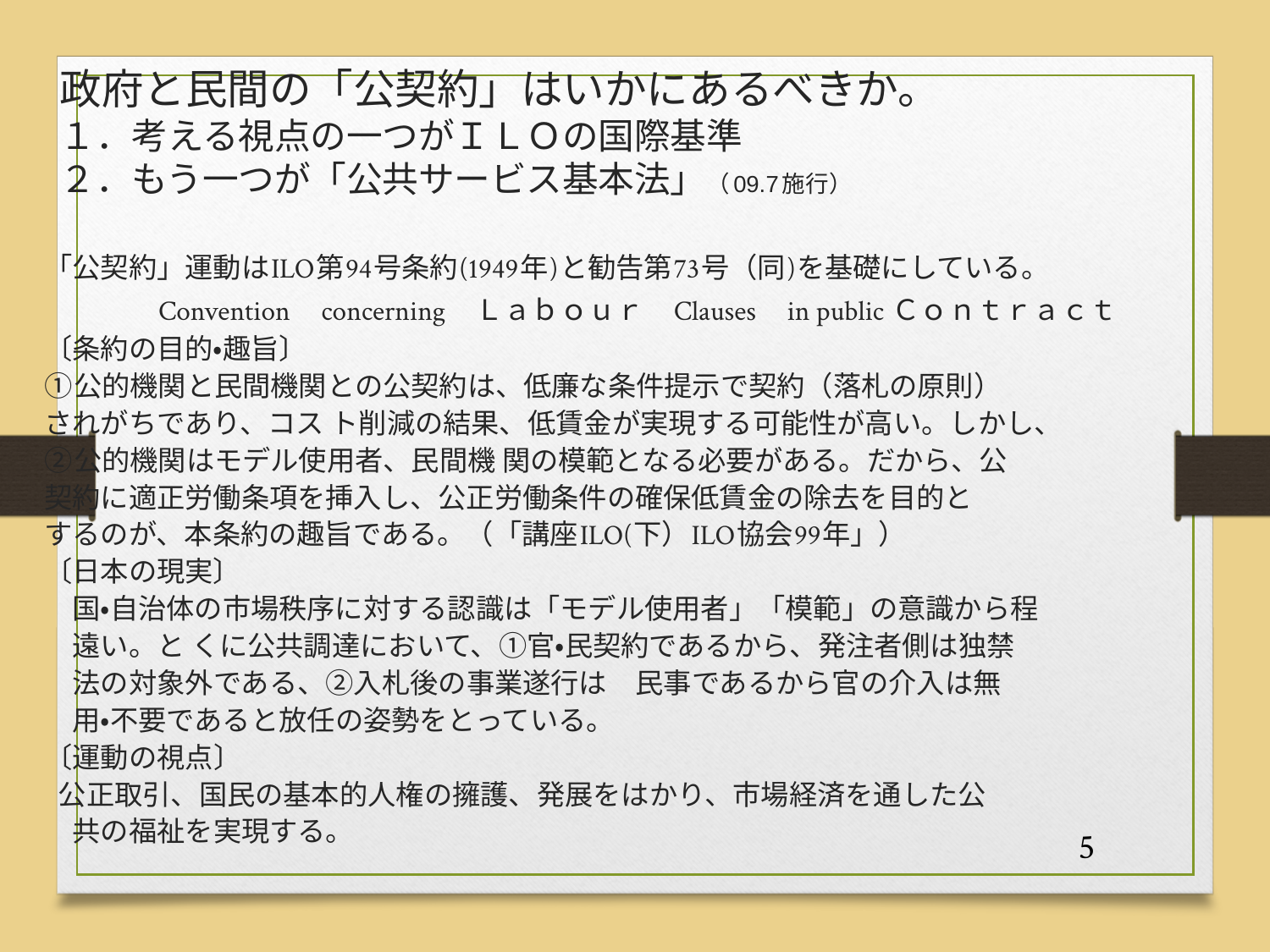

# 政府と民間の「公契約」はいかにあるべきか。 １．考える視点の一つがＩＬＯの国際基準 ２．もう一つが「公共サービス基本法」（09.7施行）
「公契約」運動はILO第94号条約(1949年)と勧告第73号（同)を基礎にしている。
　　　　Convention　concerning　Ｌａｂｏｕｒ　Clauses　in public Ｃｏｎｔｒａｃｔ
〔条約の目的・趣旨〕
①公的機関と民間機関との公契約は、低廉な条件提示で契約（落札の原則）
されがちであり、コス ト削減の結果、低賃金が実現する可能性が高い。しかし、
②公的機関はモデル使用者、民間機 関の模範となる必要がある。だから、公
契約に適正労働条項を挿入し、公正労働条件の確保低賃金の除去を目的と
するのが、本条約の趣旨である。（「講座ILO(下）ILO協会99年」）
〔日本の現実〕
　国・自治体の市場秩序に対する認識は「モデル使用者」「模範」の意識から程
　遠い。と くに公共調達において、①官・民契約であるから、発注者側は独禁
　法の対象外である、②入札後の事業遂行は　民事であるから官の介入は無
　用・不要であると放任の姿勢をとっている。
〔運動の視点〕
  公正取引、国民の基本的人権の擁護、発展をはかり、市場経済を通した公
　共の福祉を実現する。

5